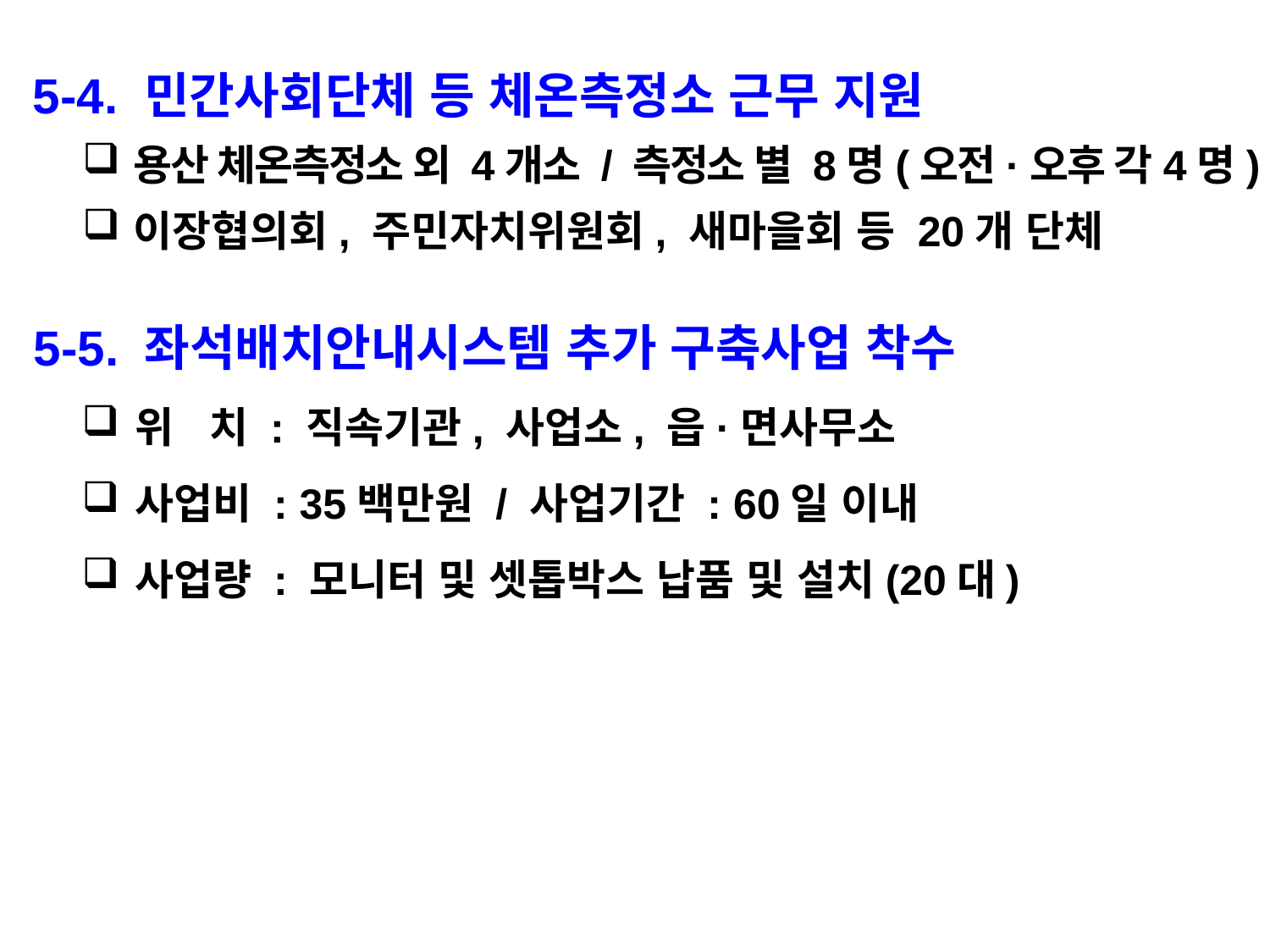

5-4. 민간사회단체 등 체온측정소 근무 지원
용산 체온측정소 외 4개소 / 측정소 별 8명(오전·오후 각4명)
이장협의회, 주민자치위원회, 새마을회 등 20개 단체
 5-5. 좌석배치안내시스템 추가 구축사업 착수
위   치 : 직속기관, 사업소, 읍·면사무소
사업비 : 35백만원 / 사업기간 : 60일 이내
사업량 : 모니터 및 셋톱박스 납품 및 설치(20대)